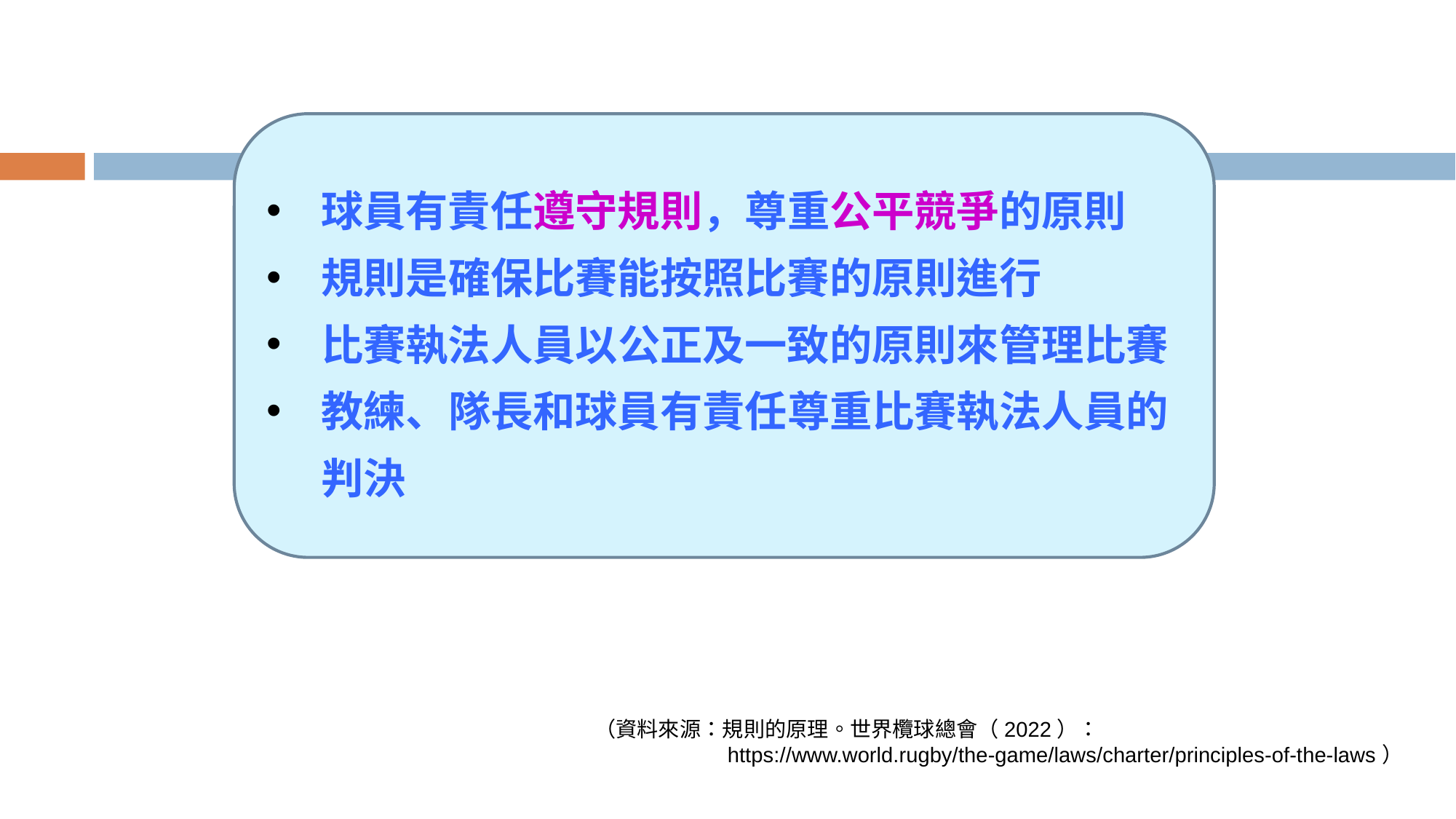

球員有責任遵守規則，尊重公平競爭的原則
規則是確保比賽能按照比賽的原則進行
比賽執法人員以公正及一致的原則來管理比賽
教練、隊長和球員有責任尊重比賽執法人員的判決
　（資料來源：規則的原理。世界欖球總會（2022）：
　　　　　　　https://www.world.rugby/the-game/laws/charter/principles-of-the-laws）